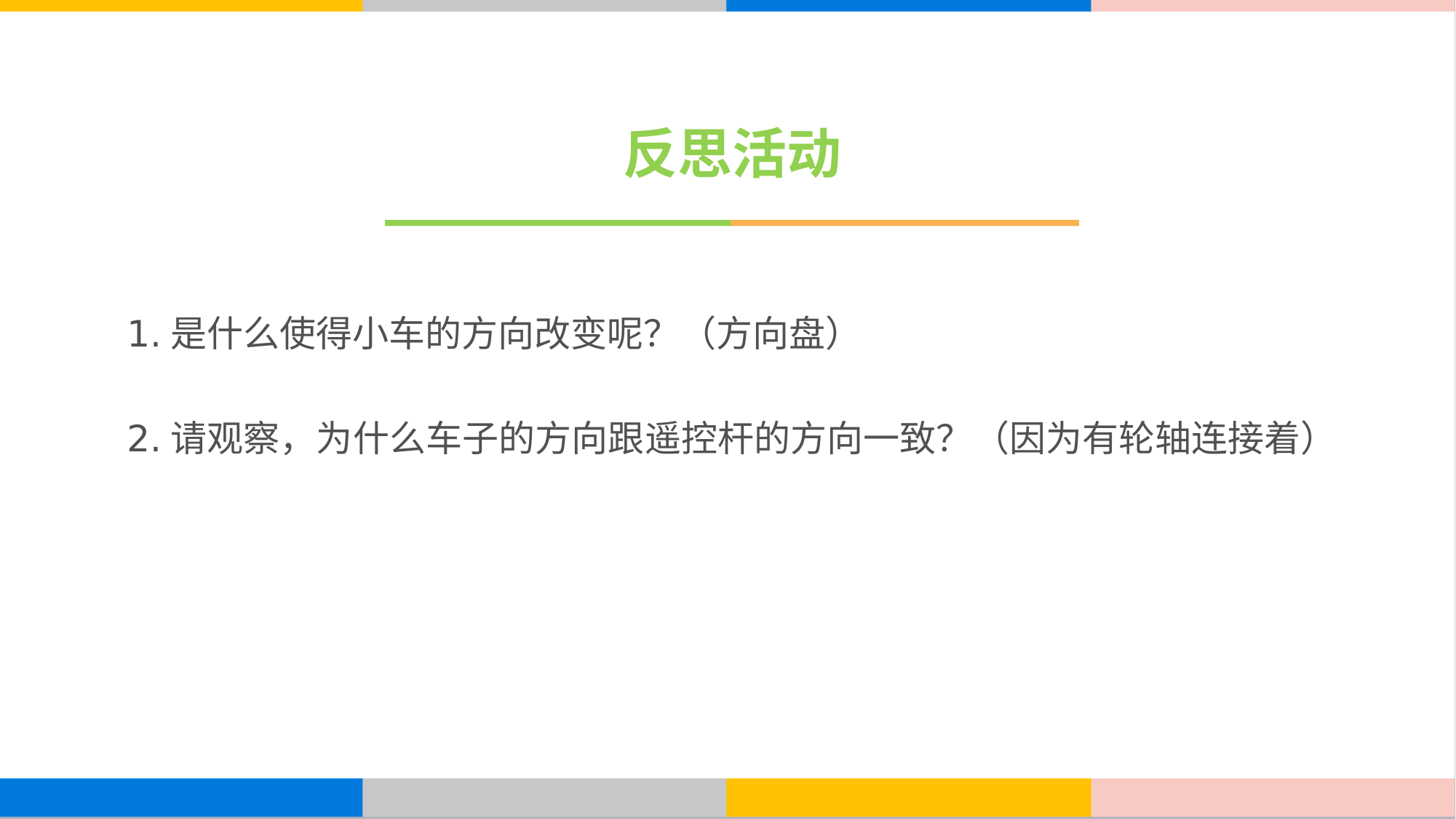

# 反思活动

1.是什么使得小车的方向改变呢？（方向盘）

2.请观察，为什么车子的方向跟遥控杆的方向一致？（因为有轮轴连接着）